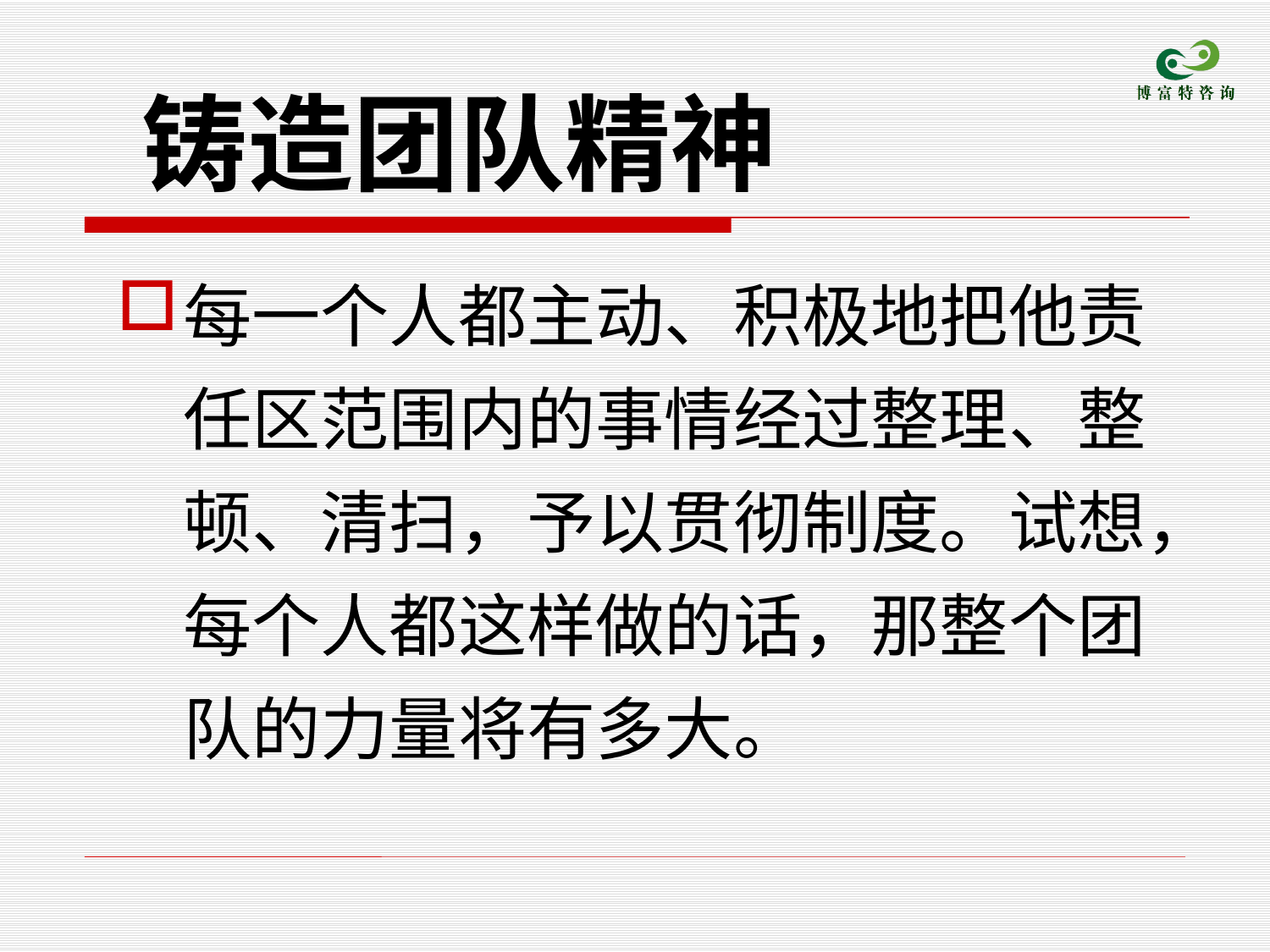

铸造团队精神
每一个人都主动、积极地把他责任区范围内的事情经过整理、整顿、清扫，予以贯彻制度。试想，每个人都这样做的话，那整个团队的力量将有多大。
260